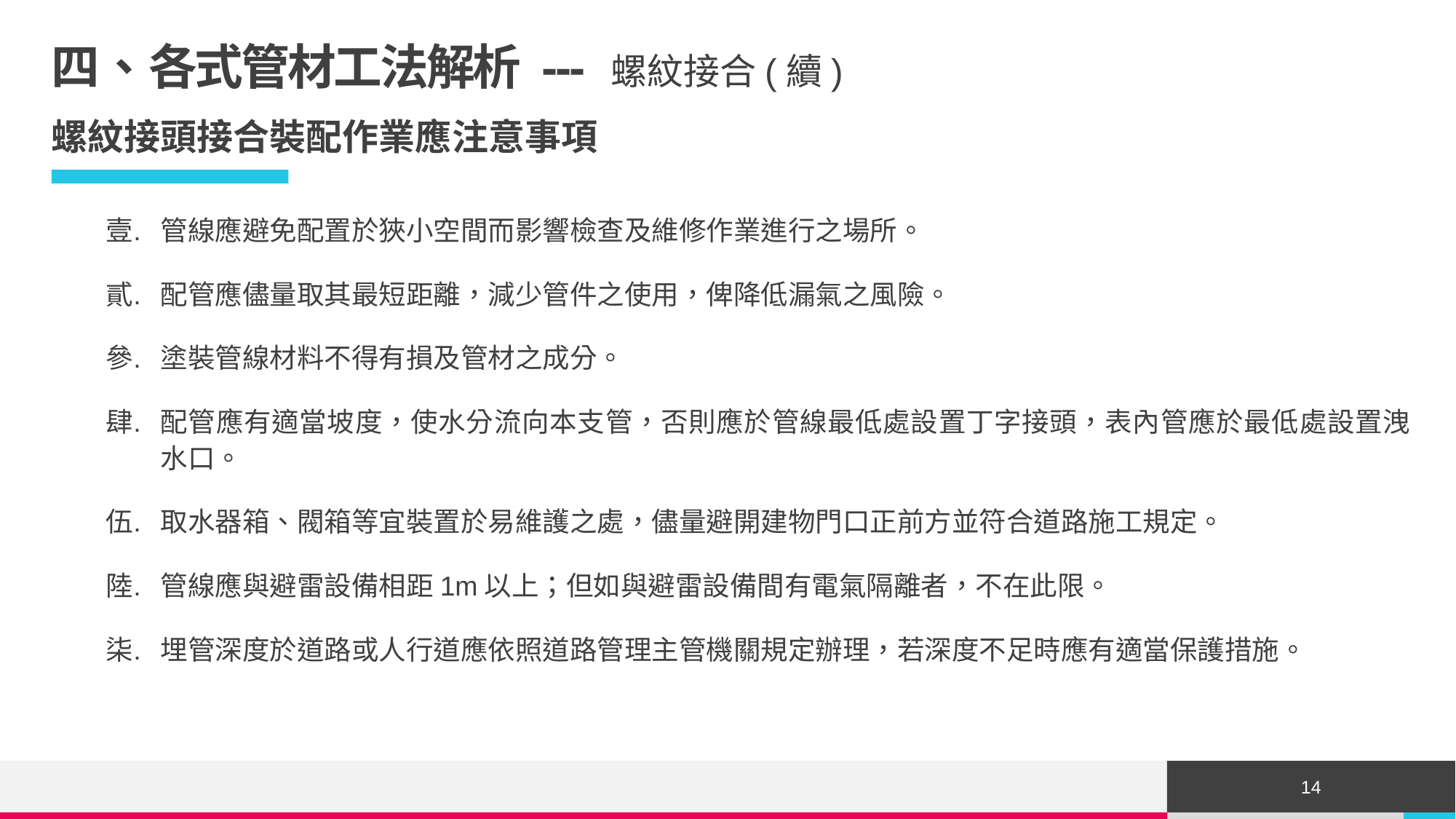

# 四、各式管材工法解析 --- 螺紋接合(續)
螺紋接頭接合裝配作業應注意事項

管線應避免配置於狹小空間而影響檢查及維修作業進行之場所。
配管應儘量取其最短距離，減少管件之使用，俾降低漏氣之風險。
塗裝管線材料不得有損及管材之成分。
配管應有適當坡度，使水分流向本支管，否則應於管線最低處設置丁字接頭，表內管應於最低處設置洩水口。
取水器箱、閥箱等宜裝置於易維護之處，儘量避開建物門口正前方並符合道路施工規定。
管線應與避雷設備相距1m以上；但如與避雷設備間有電氣隔離者，不在此限。
埋管深度於道路或人行道應依照道路管理主管機關規定辦理，若深度不足時應有適當保護措施。

14